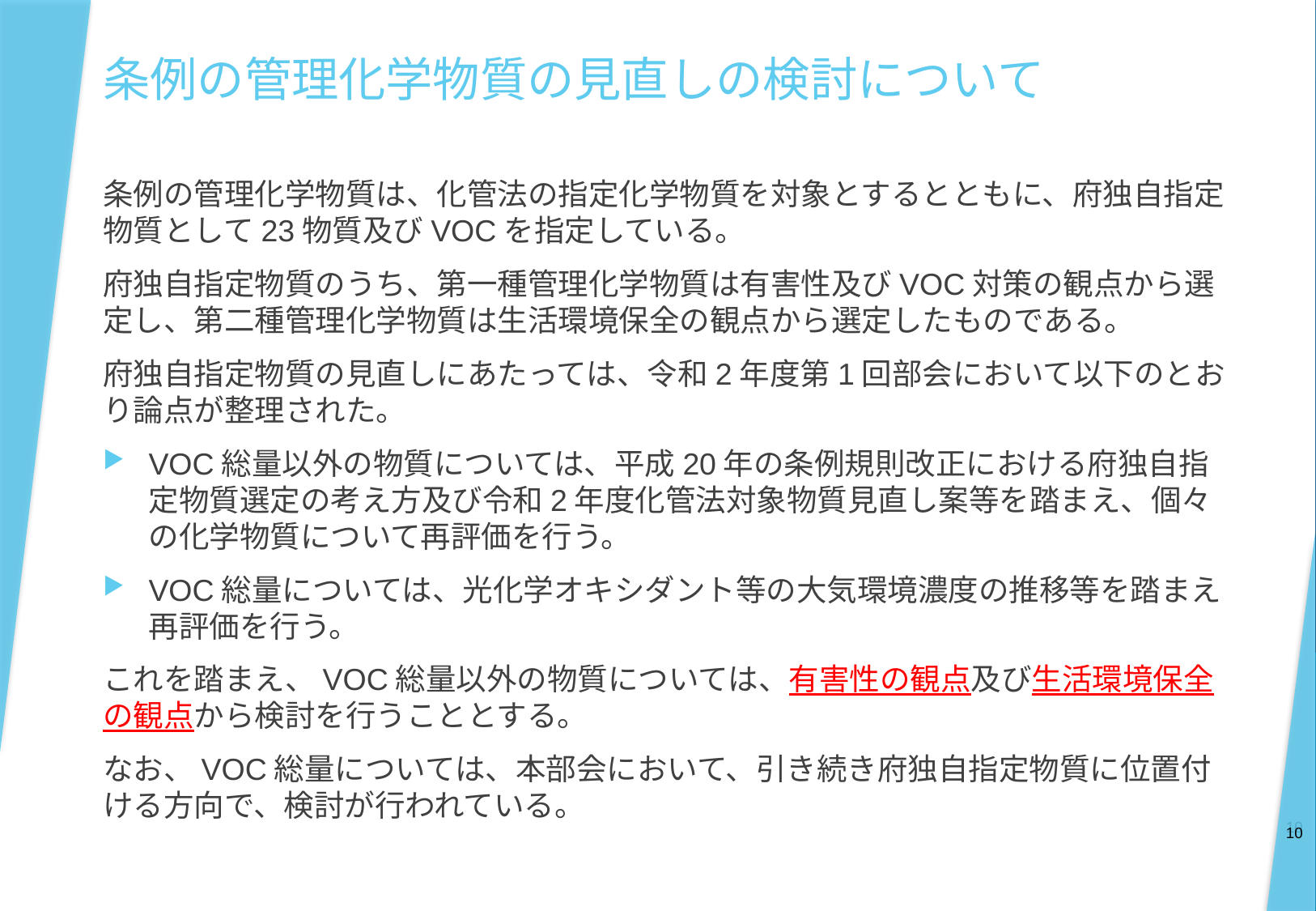

条例の管理化学物質の見直しの検討について
条例の管理化学物質は、化管法の指定化学物質を対象とするとともに、府独自指定物質として23物質及びVOCを指定している。
府独自指定物質のうち、第一種管理化学物質は有害性及びVOC対策の観点から選定し、第二種管理化学物質は生活環境保全の観点から選定したものである。
府独自指定物質の見直しにあたっては、令和2年度第1回部会において以下のとおり論点が整理された。
VOC総量以外の物質については、平成20年の条例規則改正における府独自指定物質選定の考え方及び令和2年度化管法対象物質見直し案等を踏まえ、個々の化学物質について再評価を行う。
VOC総量については、光化学オキシダント等の大気環境濃度の推移等を踏まえ再評価を行う。
これを踏まえ、VOC総量以外の物質については、有害性の観点及び生活環境保全の観点から検討を行うこととする。
なお、VOC総量については、本部会において、引き続き府独自指定物質に位置付ける方向で、検討が行われている。

10
10